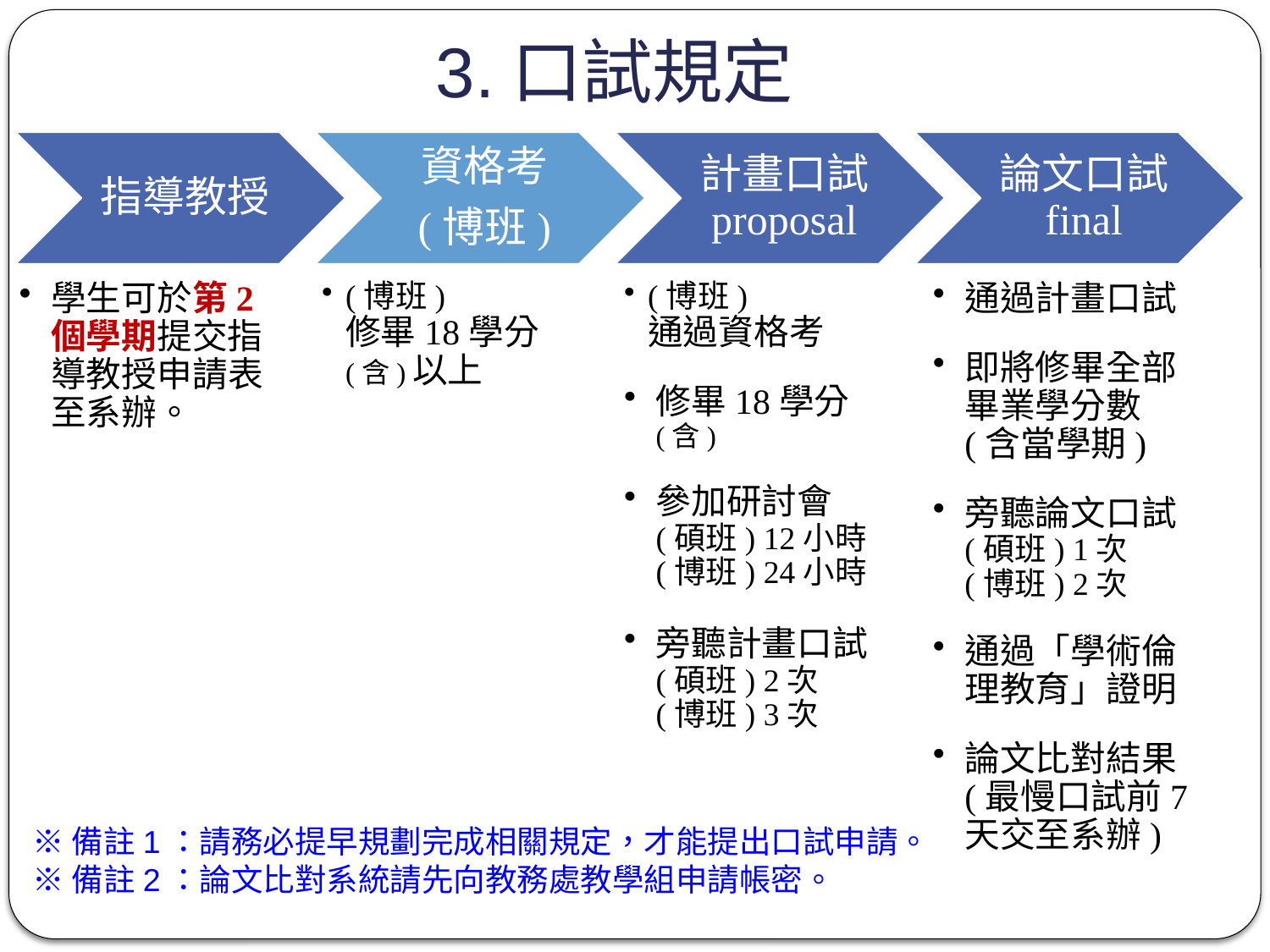

# 3.口試規定
指導教授
學生可於第2個學期提交指導教授申請表至系辦。
資格考
(博班)
(博班)
修畢18學分(含)以上
計畫口試
proposal
(博班)
通過資格考

修畢18學分(含)

參加研討會
(碩班) 12小時
(博班) 24小時

旁聽計畫口試(碩班) 2次
(博班) 3次

論文口試
final
通過計畫口試

即將修畢全部畢業學分數(含當學期)

旁聽論文口試(碩班) 1次
(博班) 2次

通過「學術倫理教育」證明

論文比對結果(最慢口試前7天交至系辦)
※備註1：請務必提早規劃完成相關規定，才能提出口試申請。
※備註2：論文比對系統請先向教務處教學組申請帳密。